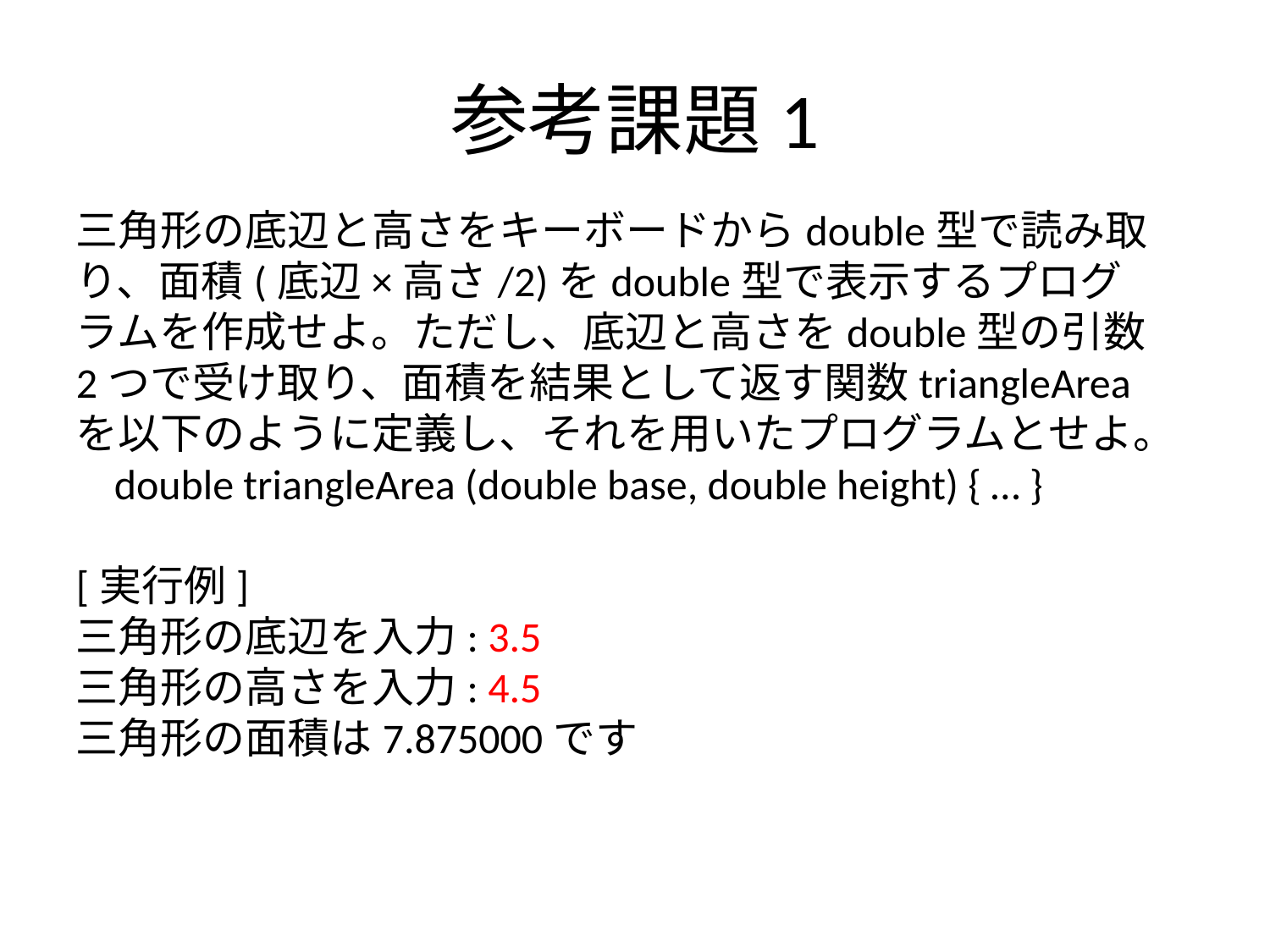

# 参考課題1
三角形の底辺と高さをキーボードからdouble型で読み取り、面積(底辺×高さ/2)をdouble型で表示するプログラムを作成せよ。ただし、底辺と高さをdouble型の引数2つで受け取り、面積を結果として返す関数triangleAreaを以下のように定義し、それを用いたプログラムとせよ。
    double triangleArea (double base, double height) { … }

[実行例]
三角形の底辺を入力: 3.5
三角形の高さを入力: 4.5
三角形の面積は7.875000です